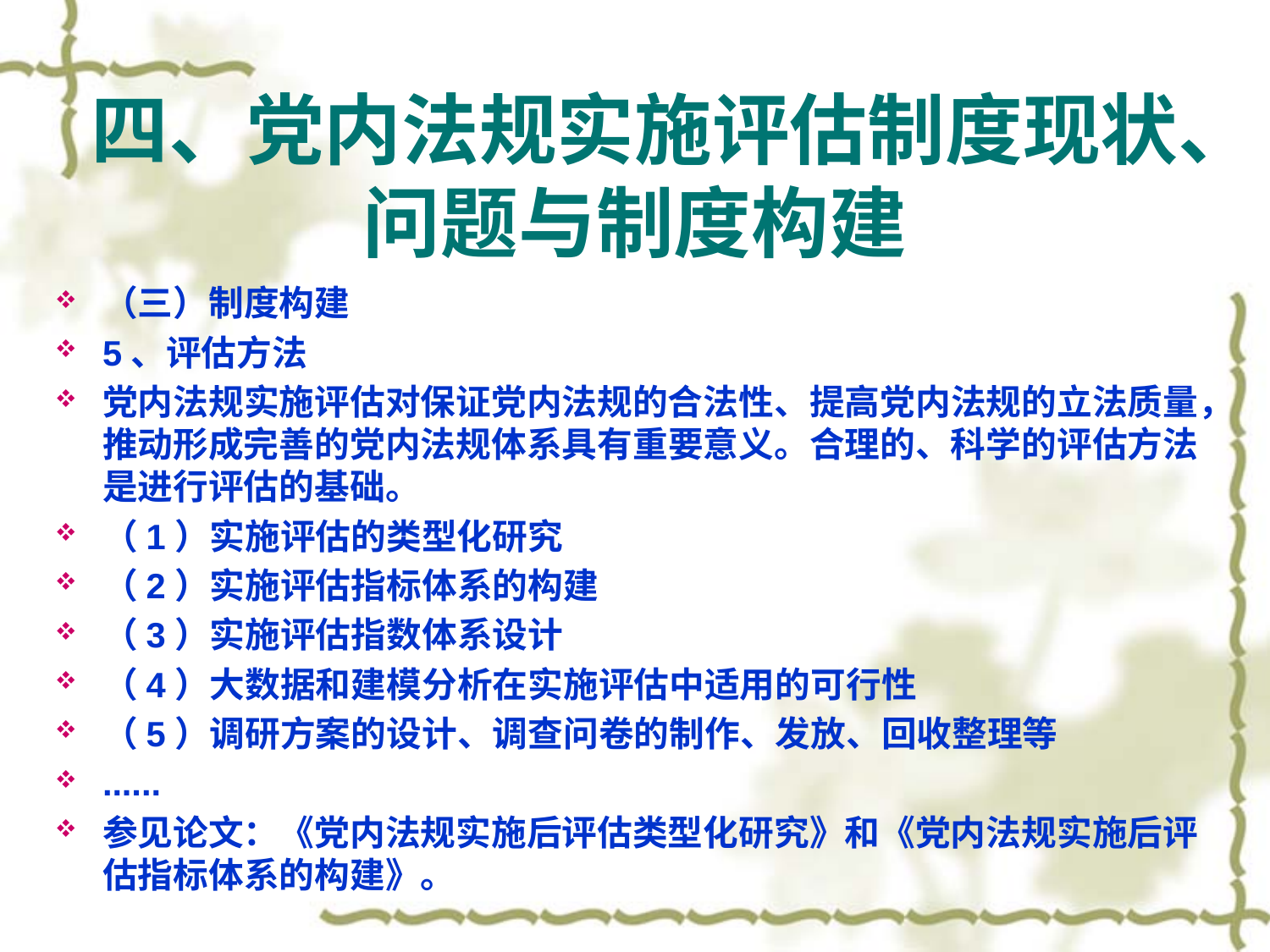

# 四、党内法规实施评估制度现状、问题与制度构建
（三）制度构建
5、评估方法
党内法规实施评估对保证党内法规的合法性、提高党内法规的立法质量，推动形成完善的党内法规体系具有重要意义。合理的、科学的评估方法是进行评估的基础。
（1）实施评估的类型化研究
（2）实施评估指标体系的构建
（3）实施评估指数体系设计
（4）大数据和建模分析在实施评估中适用的可行性
（5）调研方案的设计、调查问卷的制作、发放、回收整理等
......
参见论文：《党内法规实施后评估类型化研究》和《党内法规实施后评估指标体系的构建》。